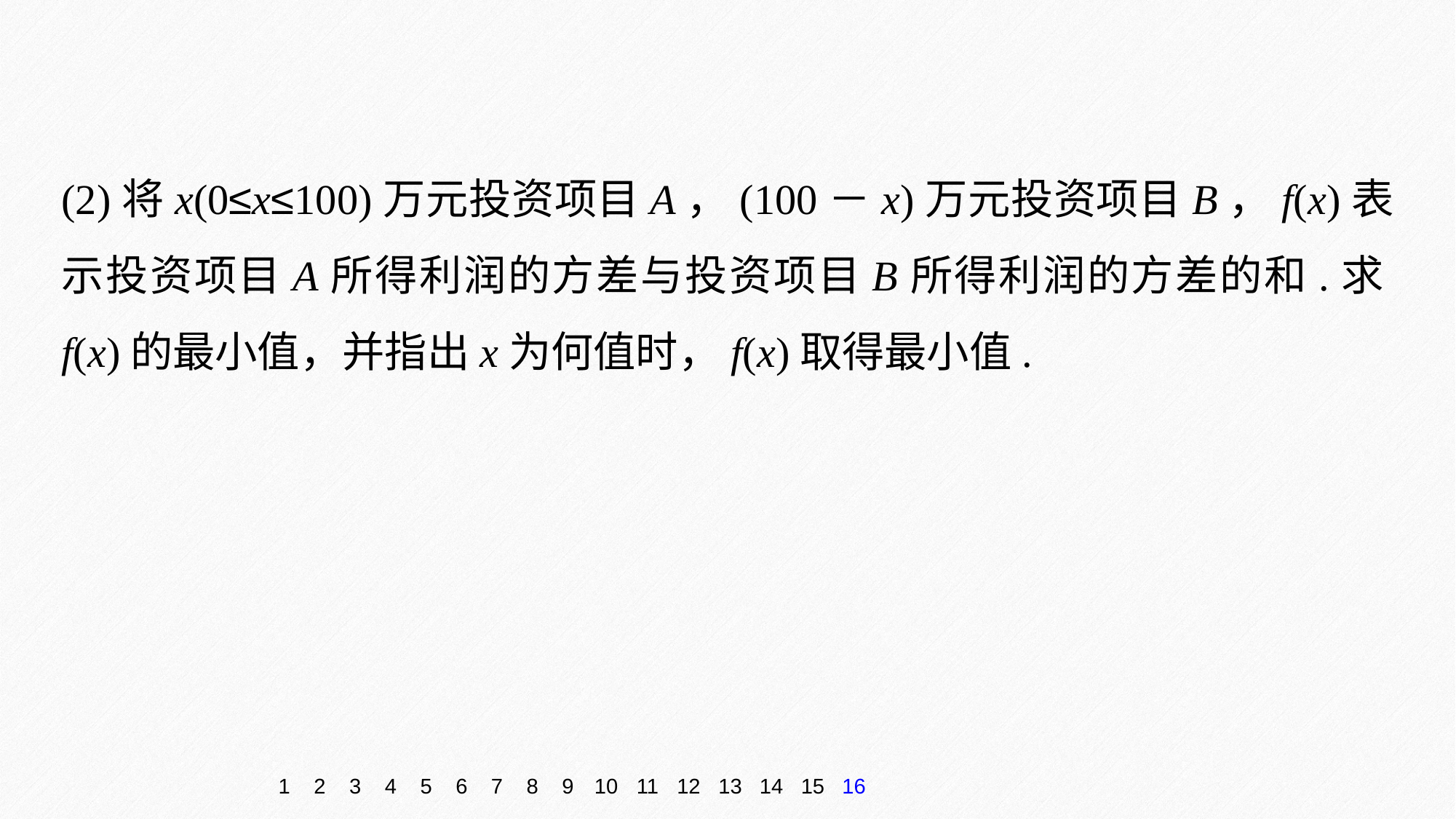

(2)将x(0≤x≤100)万元投资项目A，(100－x)万元投资项目B，f(x)表示投资项目A所得利润的方差与投资项目B所得利润的方差的和.求f(x)的最小值，并指出x为何值时，f(x)取得最小值.
1
2
3
4
5
6
7
8
9
10
11
12
13
14
15
16